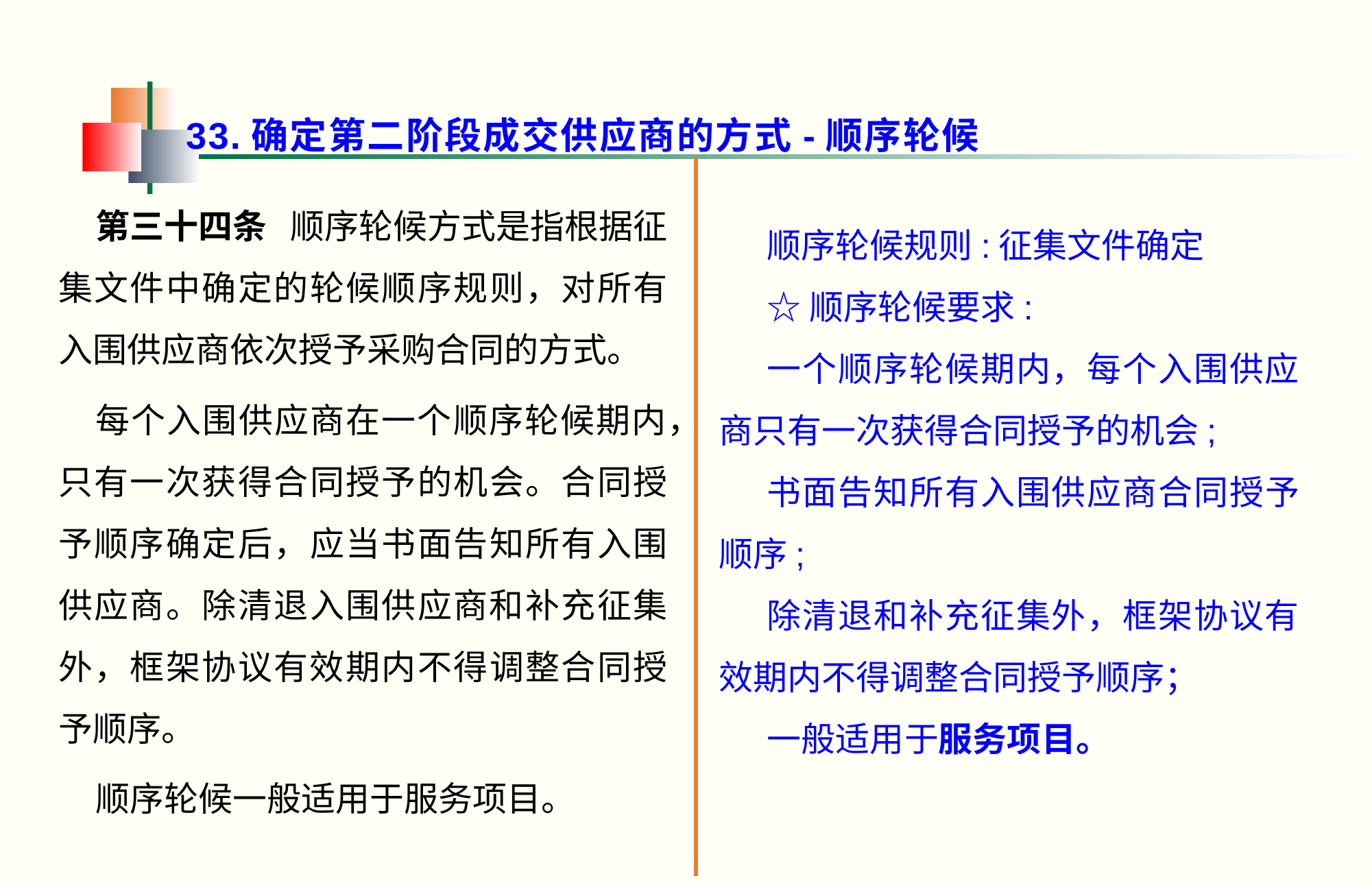

33.确定第二阶段成交供应商的方式-顺序轮候
第三十四条   顺序轮候方式是指根据征集文件中确定的轮候顺序规则，对所有入围供应商依次授予采购合同的方式。
每个入围供应商在一个顺序轮候期内，只有一次获得合同授予的机会。合同授予顺序确定后，应当书面告知所有入围供应商。除清退入围供应商和补充征集外，框架协议有效期内不得调整合同授予顺序。
顺序轮候一般适用于服务项目。

顺序轮候规则:征集文件确定
☆顺序轮候要求:
一个顺序轮候期内，每个入围供应商只有一次获得合同授予的机会;
书面告知所有入围供应商合同授予顺序;
除清退和补充征集外，框架协议有效期内不得调整合同授予顺序；
一般适用于服务项目。